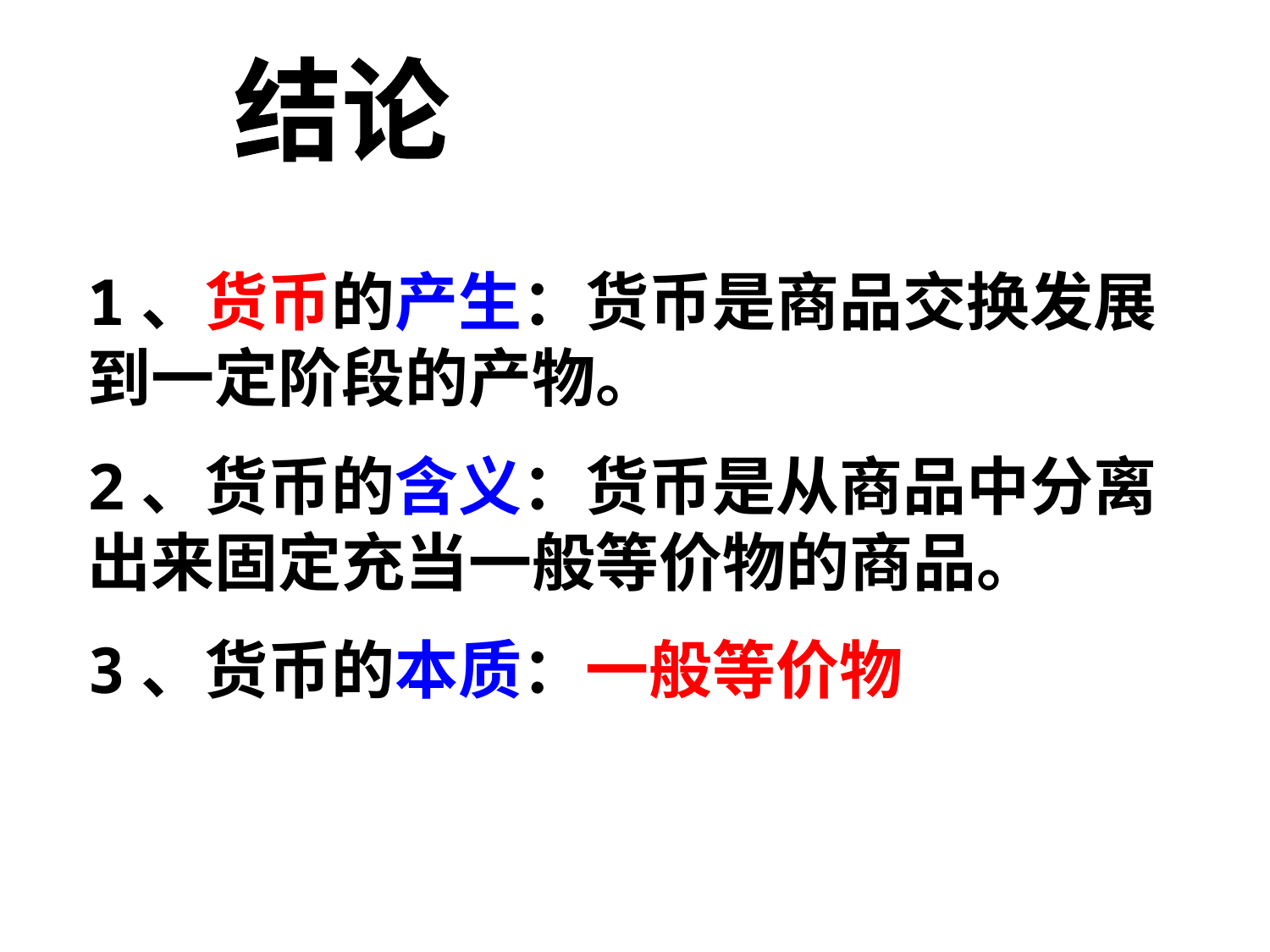

结论
1、货币的产生：货币是商品交换发展到一定阶段的产物。
2、货币的含义：货币是从商品中分离出来固定充当一般等价物的商品。
3、货币的本质：一般等价物